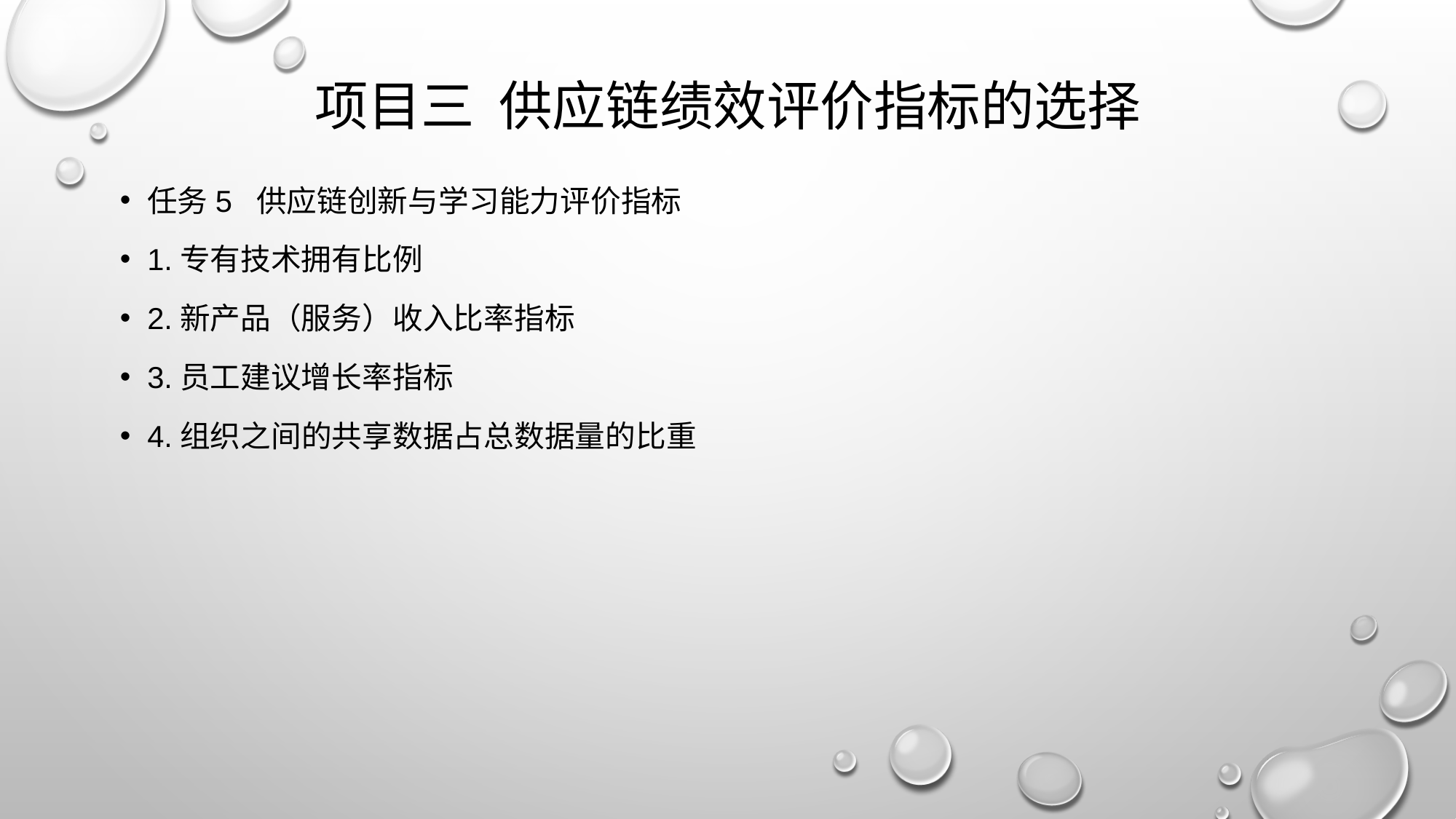

# 项目三  供应链绩效评价指标的选择
任务5  供应链创新与学习能力评价指标
1.专有技术拥有比例
2.新产品（服务）收入比率指标
3.员工建议增长率指标
4.组织之间的共享数据占总数据量的比重